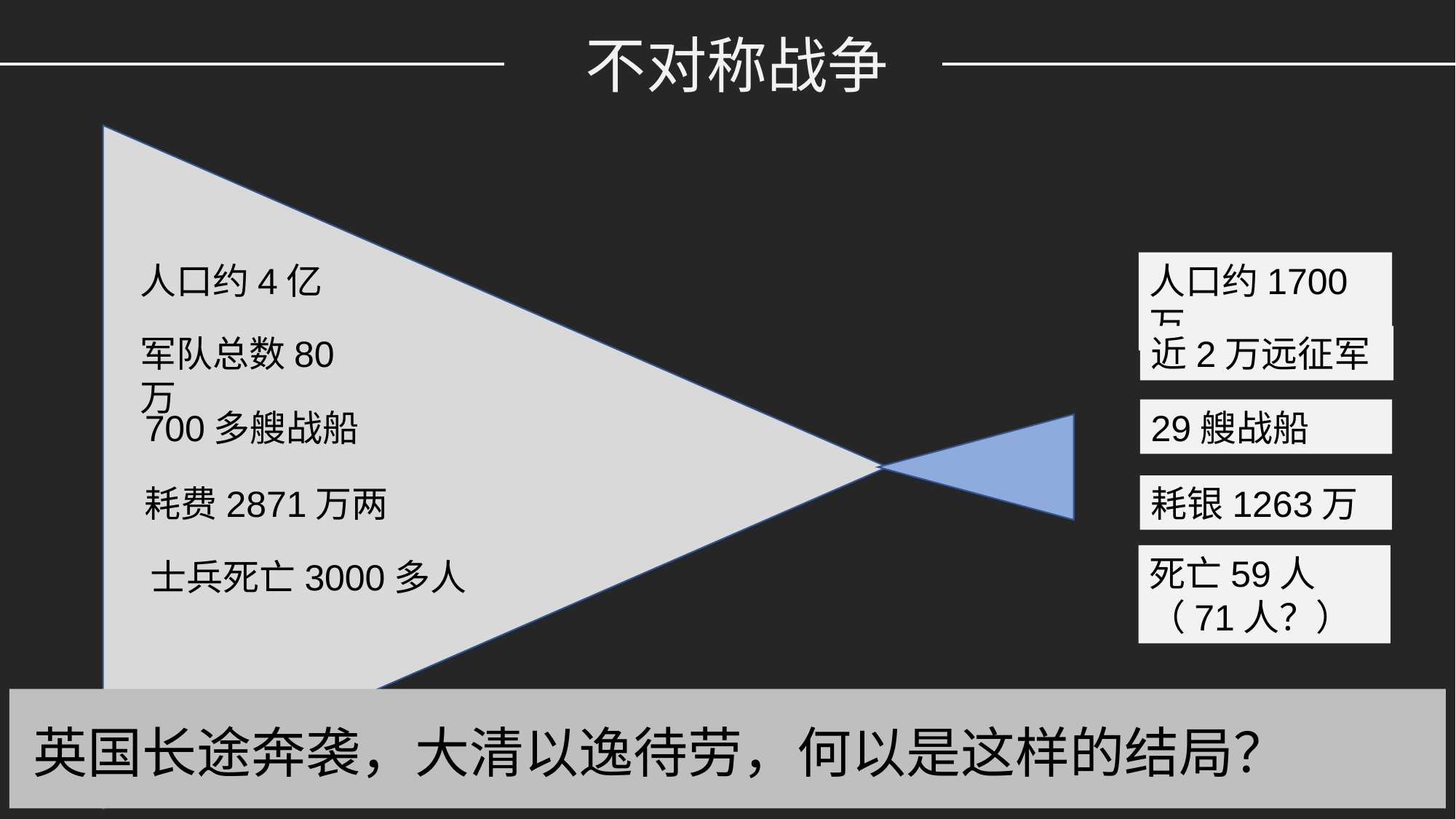

不对称战争

人口约1700万
人口约4亿
近2万远征军
军队总数80万

29艘战船
700多艘战船
耗银1263万
耗费2871万两
死亡59人（71人？）
士兵死亡3000多人

英国长途奔袭，大清以逸待劳，何以是这样的结局？